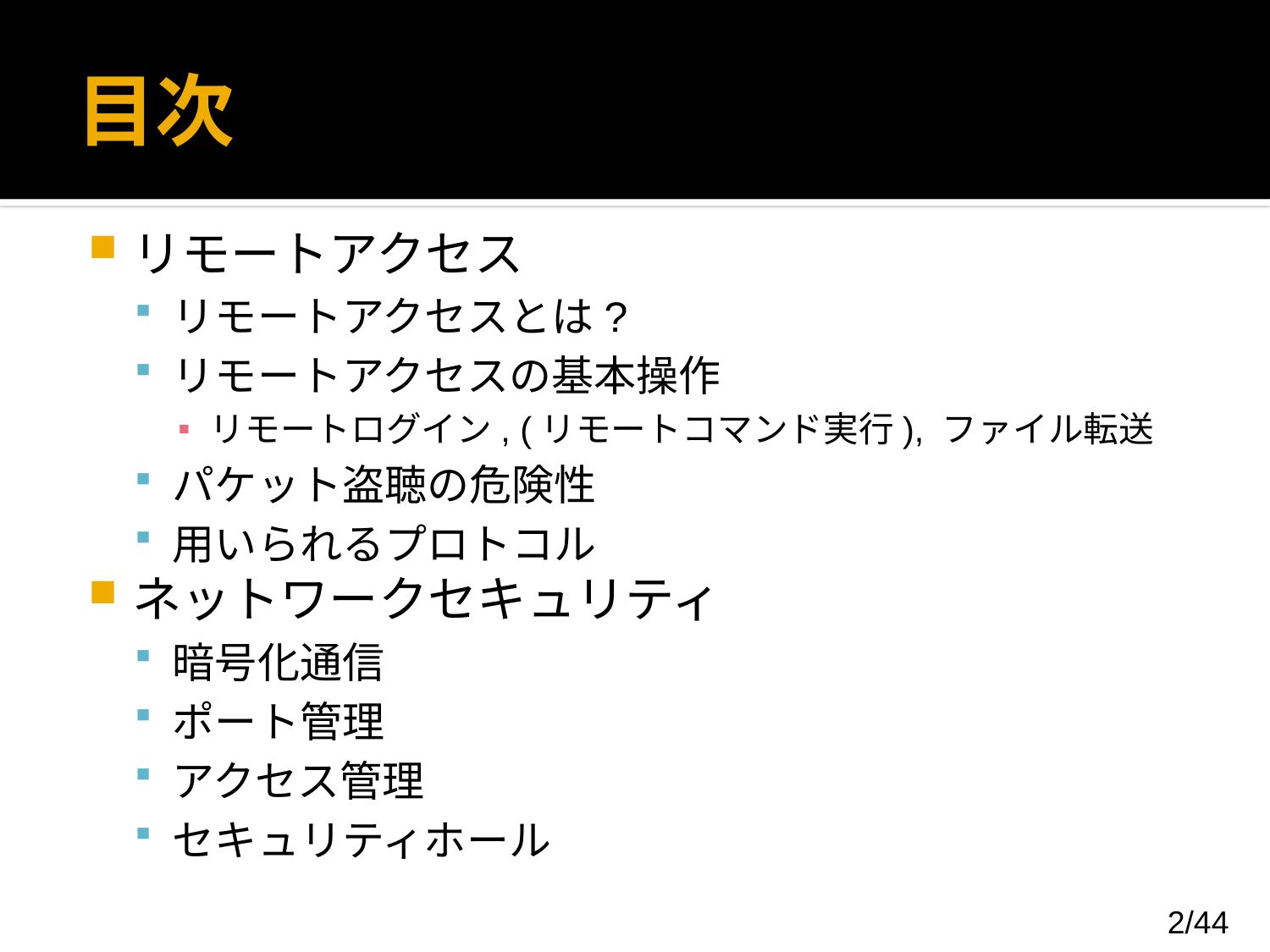

# 目次
リモートアクセス
リモートアクセスとは?
リモートアクセスの基本操作
リモートログイン, (リモートコマンド実行), ファイル転送
パケット盗聴の危険性
用いられるプロトコル
ネットワークセキュリティ
暗号化通信
ポート管理
アクセス管理
セキュリティホール